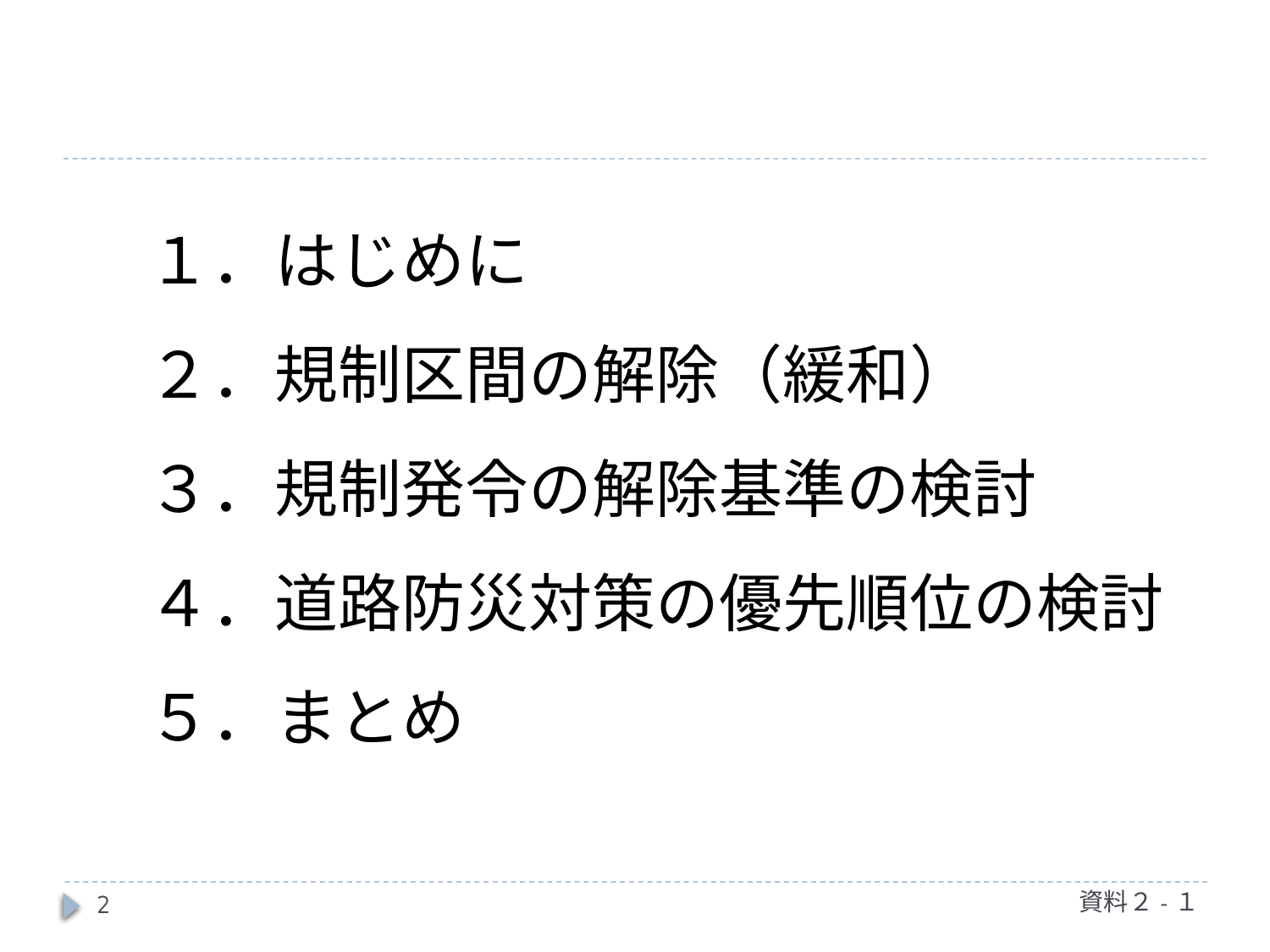

１．はじめに
２．規制区間の解除（緩和）
３．規制発令の解除基準の検討
４．道路防災対策の優先順位の検討
５．まとめ
資料２-１
2